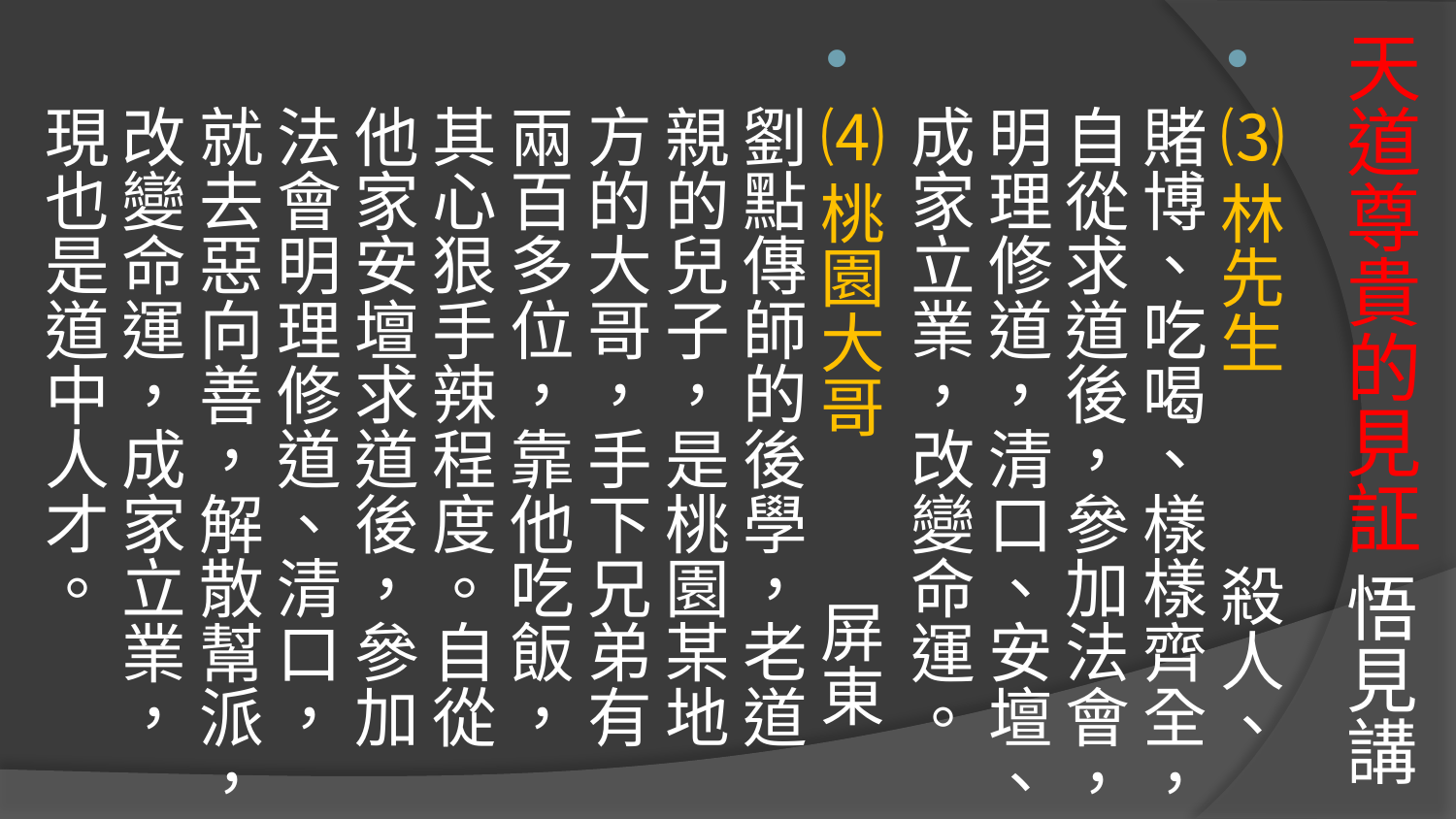

# 天道尊貴的見証 悟見講
⑶林先生             殺人、賭博、吃喝、樣樣齊全，自從求道後，參加法會，明理修道，清口、安壇、成家立業，改變命運。
⑷桃園大哥           屏東劉點傳師的後學，老道親的兒子，是桃園某地方的大哥，手下兄弟有兩百多位，靠他吃飯，其心狠手辣程度。自從他家安壇求道後，參加法會明理修道、清口，就去惡向善，解散幫派，改變命運，成家立業，現也是道中人才。